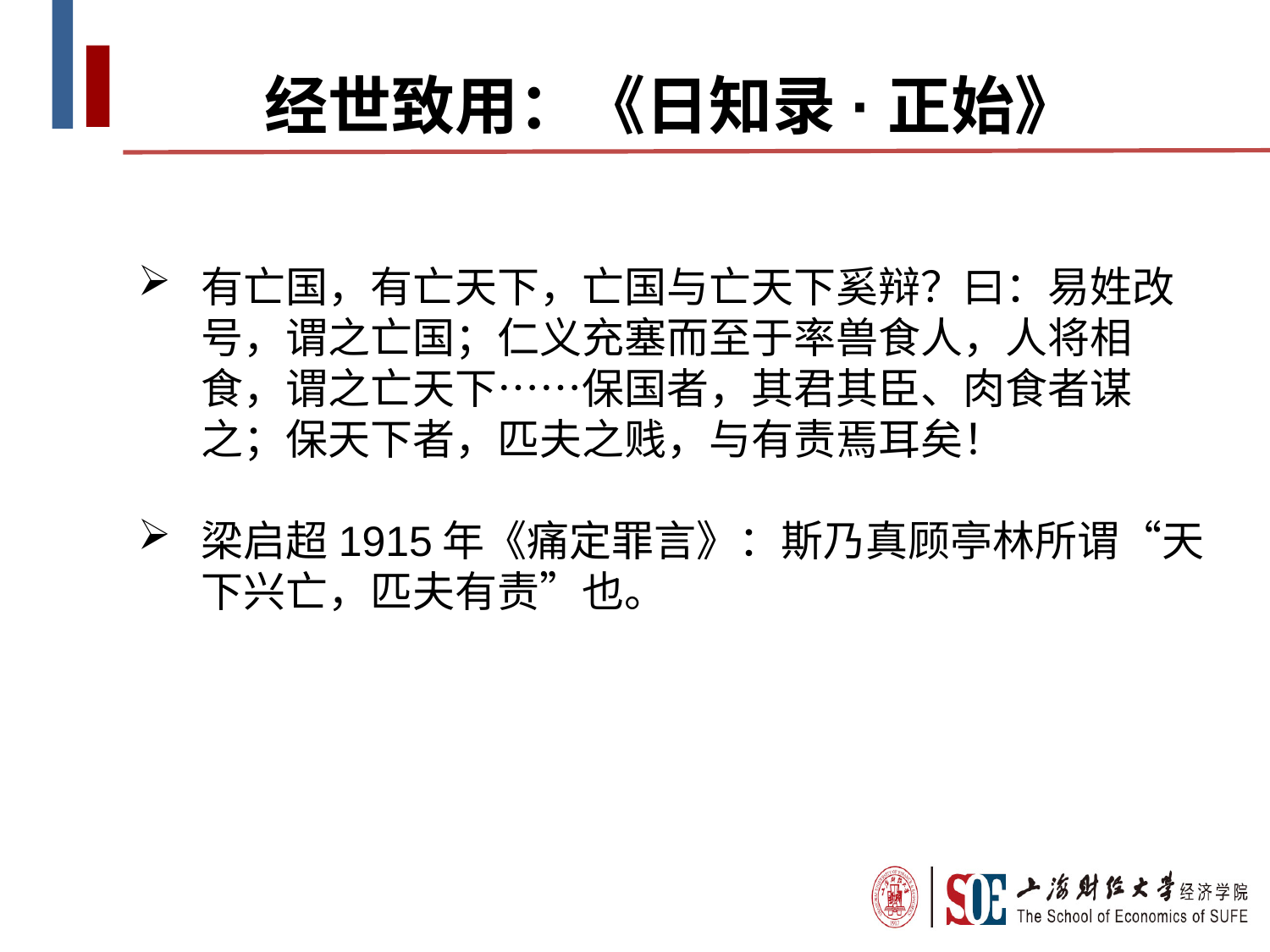

经世致用：《日知录·正始》

有亡国，有亡天下，亡国与亡天下奚辩？曰：易姓改号，谓之亡国；仁义充塞而至于率兽食人，人将相食，谓之亡天下……保国者，其君其臣、肉食者谋之；保天下者，匹夫之贱，与有责焉耳矣！

梁启超1915年《痛定罪言》：斯乃真顾亭林所谓“天下兴亡，匹夫有责”也。